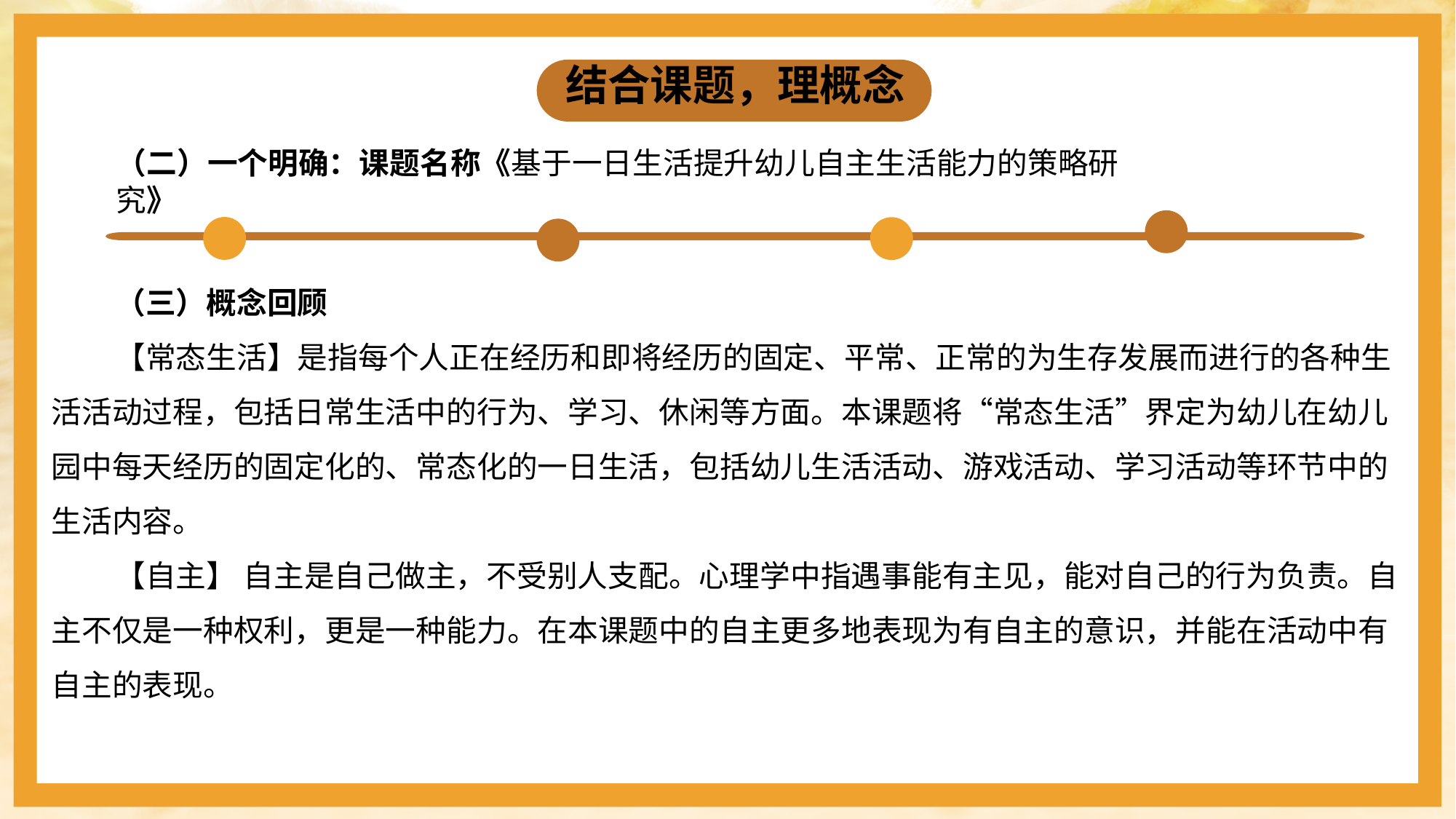

结合课题，理概念

（二）一个明确：课题名称《基于一日生活提升幼儿自主生活能力的策略研究》

（三）概念回顾
【常态生活】是指每个人正在经历和即将经历的固定、平常、正常的为生存发展而进行的各种生活活动过程，包括日常生活中的行为、学习、休闲等方面。本课题将“常态生活”界定为幼儿在幼儿园中每天经历的固定化的、常态化的一日生活，包括幼儿生活活动、游戏活动、学习活动等环节中的生活内容。
【自主】 自主是自己做主，不受别人支配。心理学中指遇事能有主见，能对自己的行为负责。自主不仅是一种权利，更是一种能力。在本课题中的自主更多地表现为有自主的意识，并能在活动中有自主的表现。